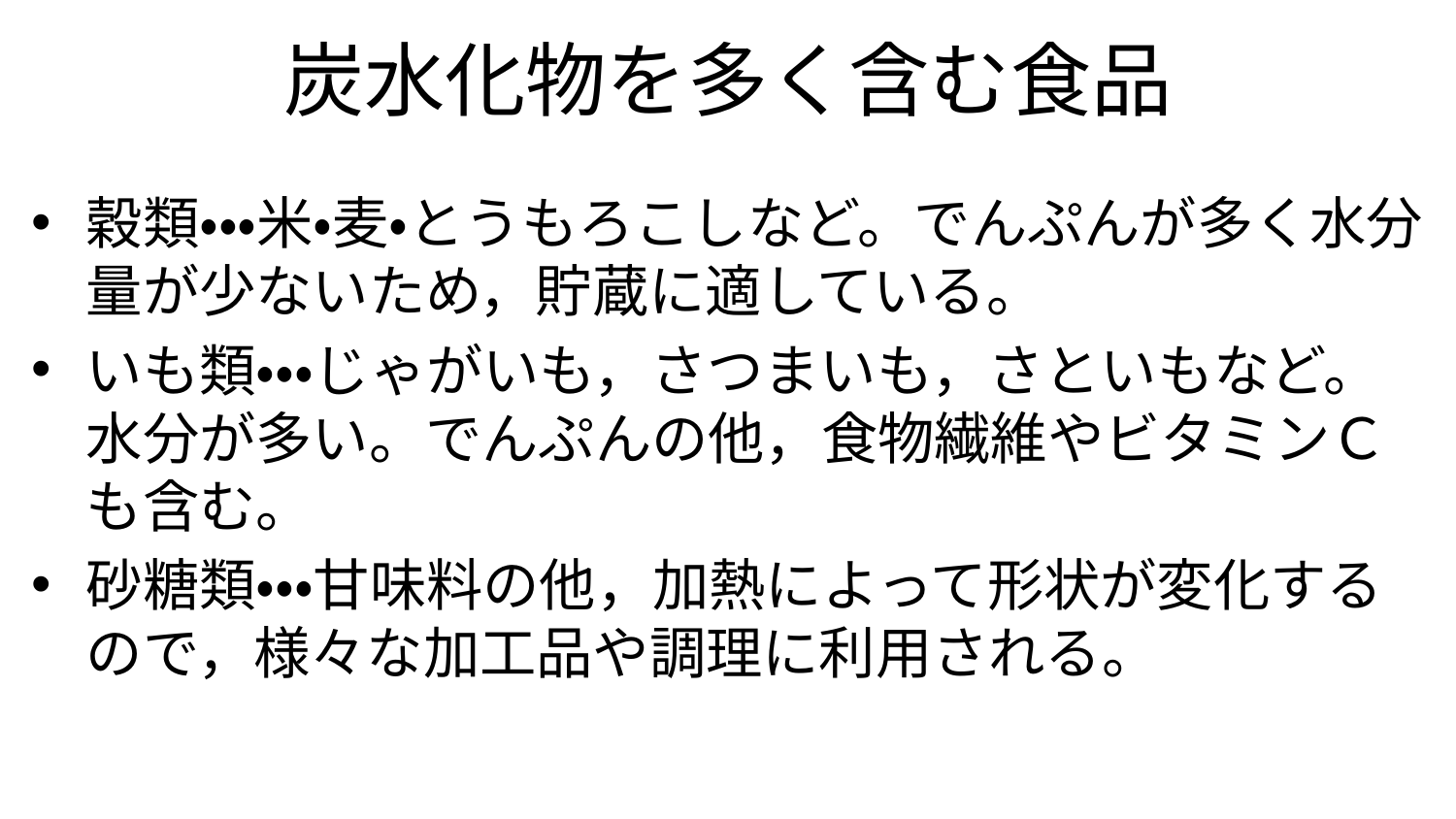

# 炭水化物を多く含む食品
穀類・・・米・麦・とうもろこしなど。でんぷんが多く水分量が少ないため，貯蔵に適している。
いも類・・・じゃがいも，さつまいも，さといもなど。水分が多い。でんぷんの他，食物繊維やビタミンＣも含む。
砂糖類・・・甘味料の他，加熱によって形状が変化するので，様々な加工品や調理に利用される。